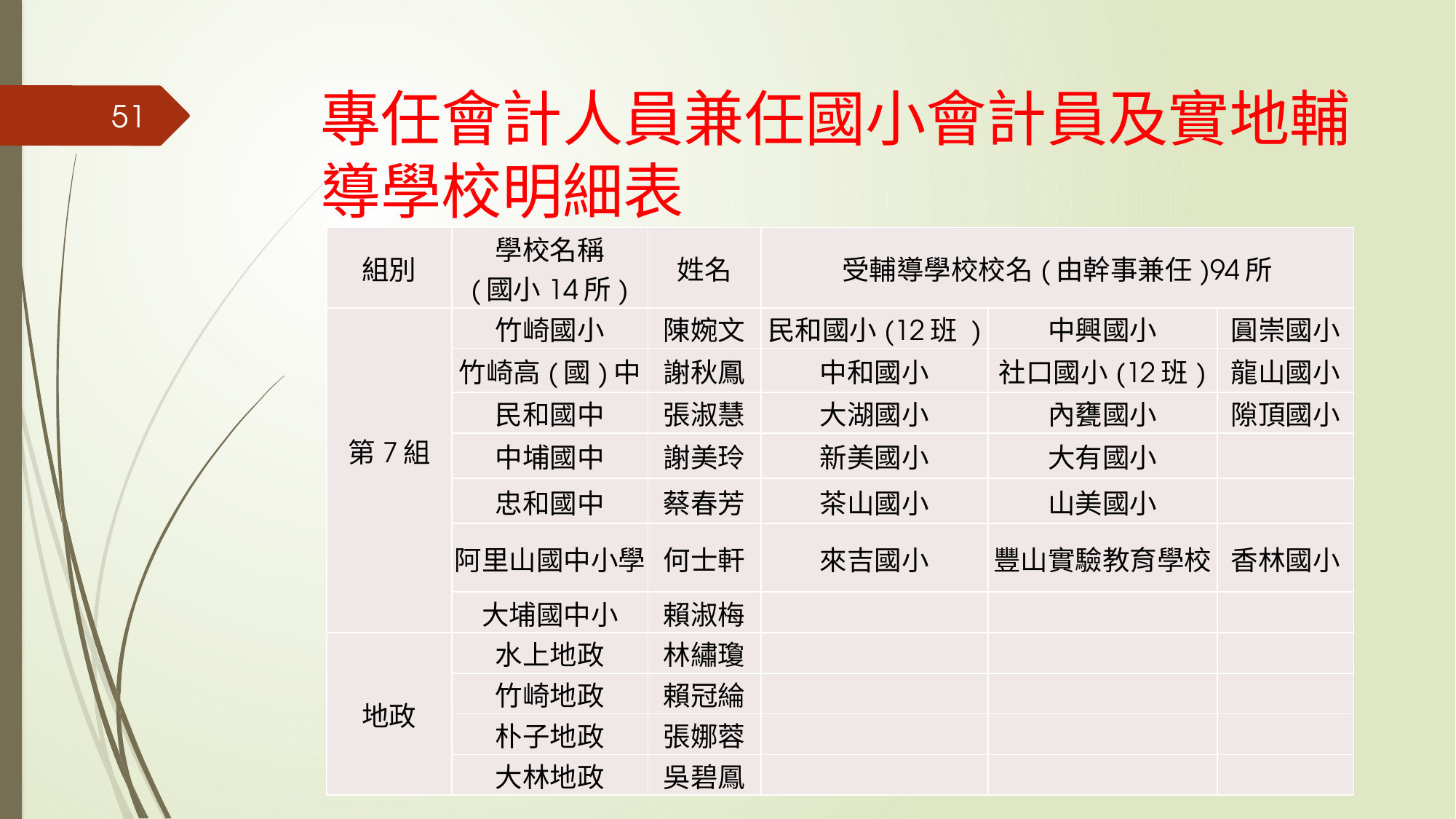

# 專任會計人員兼任國小會計員及實地輔導學校明細表
51
| 組別 | 學校名稱 (國小14所) | 姓名 | 受輔導學校校名(由幹事兼任)94所 |  |  |
| --- | --- | --- | --- | --- | --- |
| 第7組 | 竹崎國小 | 陳婉文 | 民和國小(12班 ) | 中興國小 | 圓崇國小 |
|  | 竹崎高(國)中 | 謝秋鳳 | 中和國小 | 社口國小(12班) | 龍山國小 |
|  | 民和國中 | 張淑慧 | 大湖國小 | 內甕國小 | 隙頂國小 |
|  | 中埔國中 | 謝美玲 | 新美國小 | 大有國小 |  |
|  | 忠和國中 | 蔡春芳 | 茶山國小 | 山美國小 |  |
|  | 阿里山國中小學 | 何士軒 | 來吉國小 | 豐山實驗教育學校 | 香林國小 |
|  | 大埔國中小 | 賴淑梅 |  |  |  |
| 地政 | 水上地政 | 林繡瓊 |  |  |  |
|  | 竹崎地政 | 賴冠綸 |  |  |  |
|  | 朴子地政 | 張娜蓉 |  |  |  |
|  | 大林地政 | 吳碧鳳 |  |  |  |